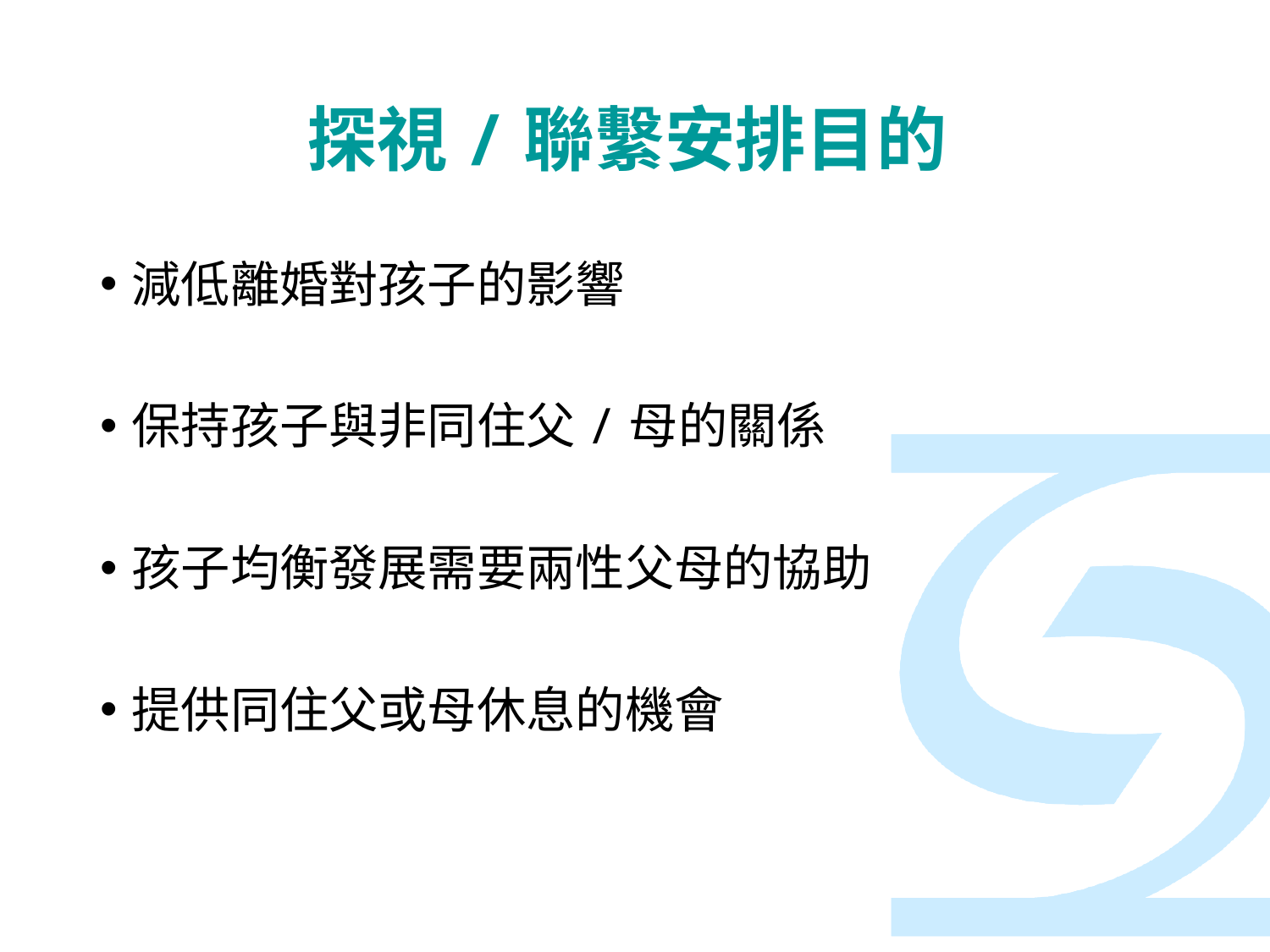

# 探視/聯繫安排目的
減低離婚對孩子的影響

保持孩子與非同住父/母的關係

孩子均衡發展需要兩性父母的協助

提供同住父或母休息的機會
20